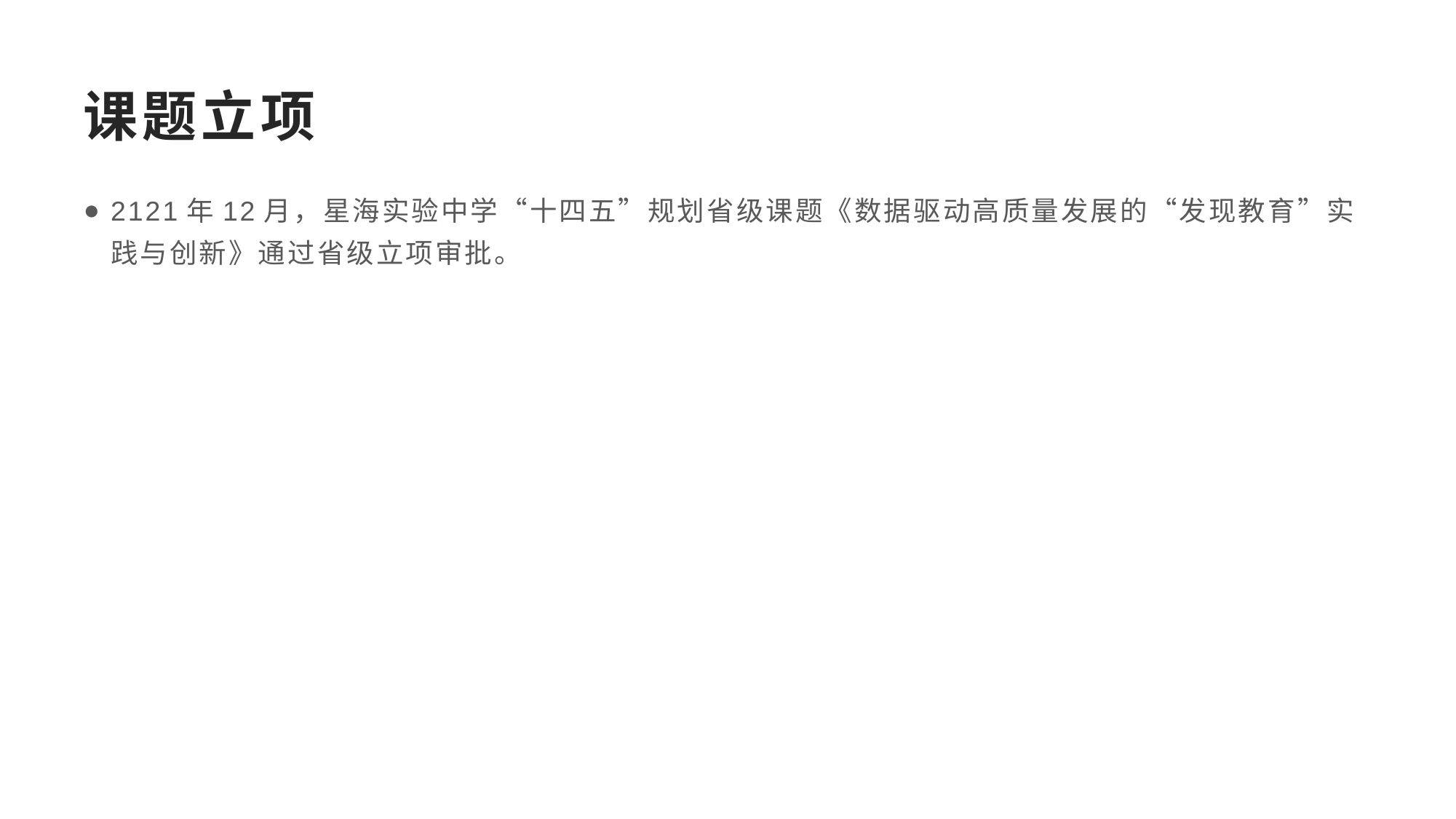

# 课题立项
2121年12月，星海实验中学“十四五”规划省级课题《数据驱动高质量发展的“发现教育”实践与创新》通过省级立项审批。